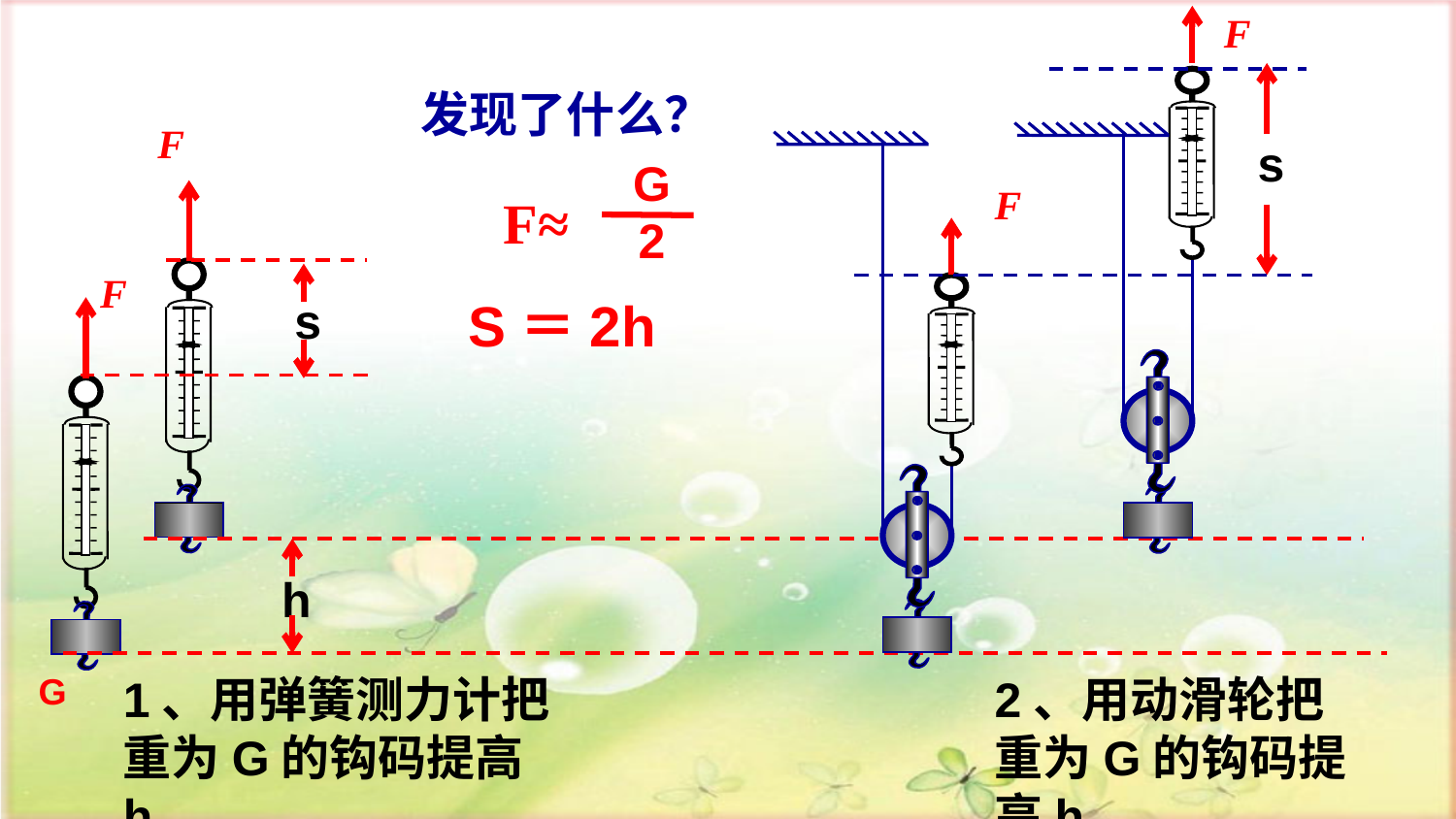

F

发现了什么？
F
s

F

G
2

F≈
F

s
S＝2h

h
G
1、用弹簧测力计把重为G的钩码提高h。
2、用动滑轮把重为G的钩码提高h。